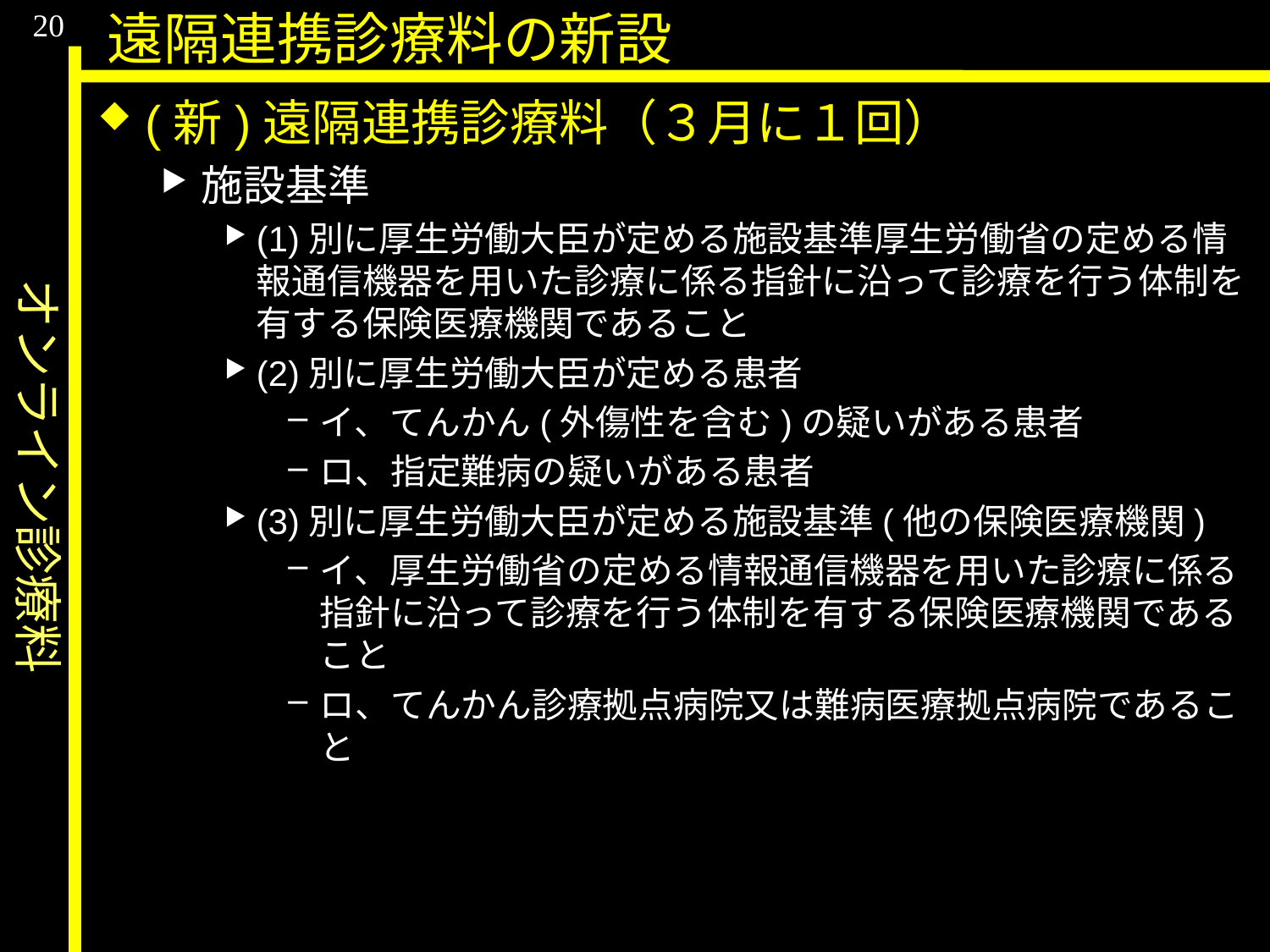

オンライン診療料
20
遠隔連携診療料の新設

(新)遠隔連携診療料（３月に１回）
施設基準
(1)別に厚生労働大臣が定める施設基準厚生労働省の定める情報通信機器を用いた診療に係る指針に沿って診療を行う体制を有する保険医療機関であること
(2)別に厚生労働大臣が定める患者
イ、てんかん(外傷性を含む)の疑いがある患者
ロ、指定難病の疑いがある患者
(3)別に厚生労働大臣が定める施設基準(他の保険医療機関)
イ、厚生労働省の定める情報通信機器を用いた診療に係る指針に沿って診療を行う体制を有する保険医療機関であること
ロ、てんかん診療拠点病院又は難病医療拠点病院であること